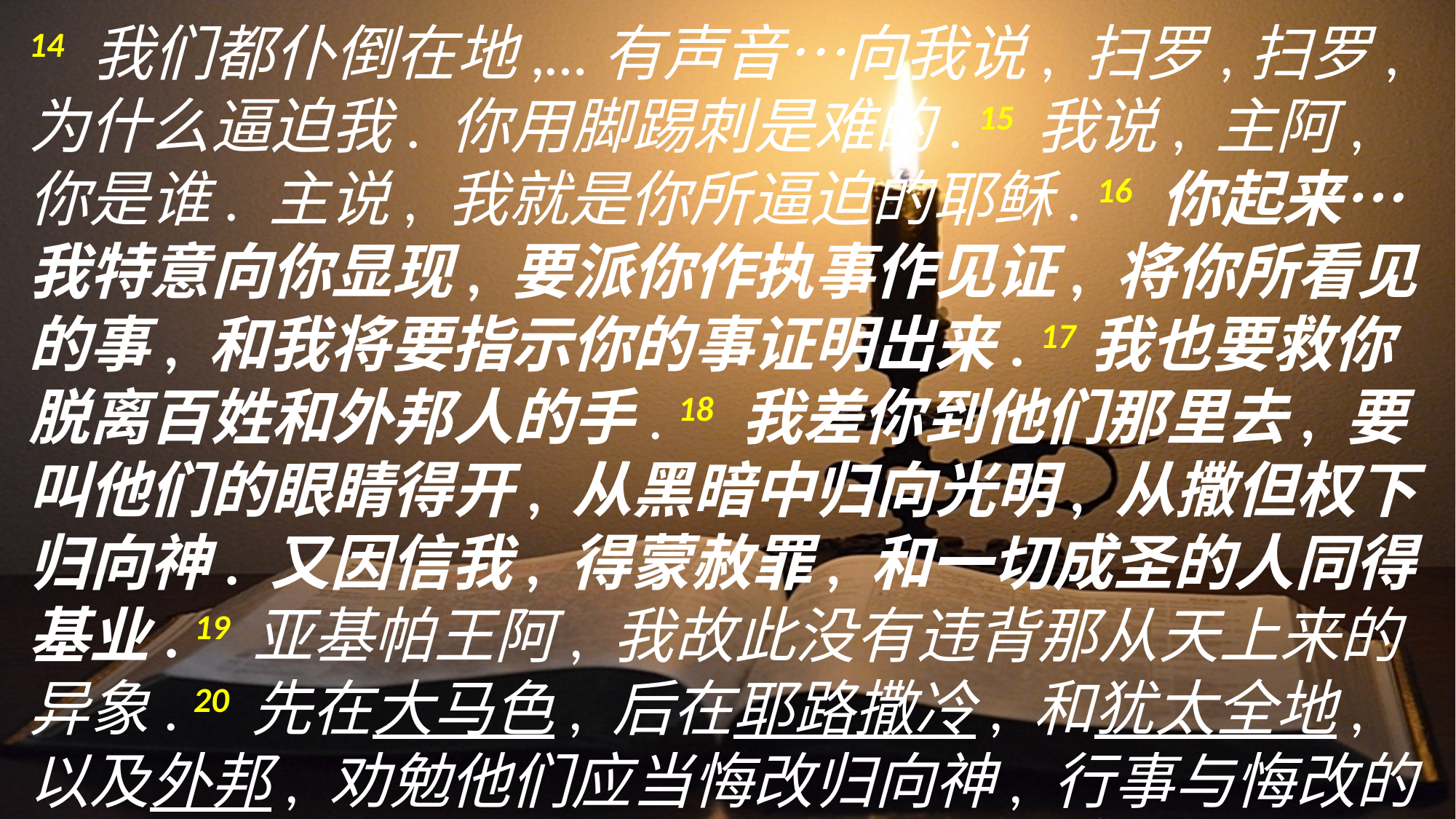

14 我们都仆倒在地,…有声音…向我说, 扫罗,扫罗, 为什么逼迫我. 你用脚踢刺是难的. 15 我说, 主阿, 你是谁. 主说, 我就是你所逼迫的耶稣. 16 你起来…我特意向你显现, 要派你作执事作见证, 将你所看见的事, 和我将要指示你的事证明出来. 17我也要救你脱离百姓和外邦人的手. 18 我差你到他们那里去, 要叫他们的眼睛得开, 从黑暗中归向光明, 从撒但权下归向神. 又因信我, 得蒙赦罪, 和一切成圣的人同得基业. 19 亚基帕王阿, 我故此没有违背那从天上来的异象. 20 先在大马色, 后在耶路撒冷, 和犹太全地, 以及外邦, 劝勉他们应当悔改归向神, 行事与悔改的心相称.